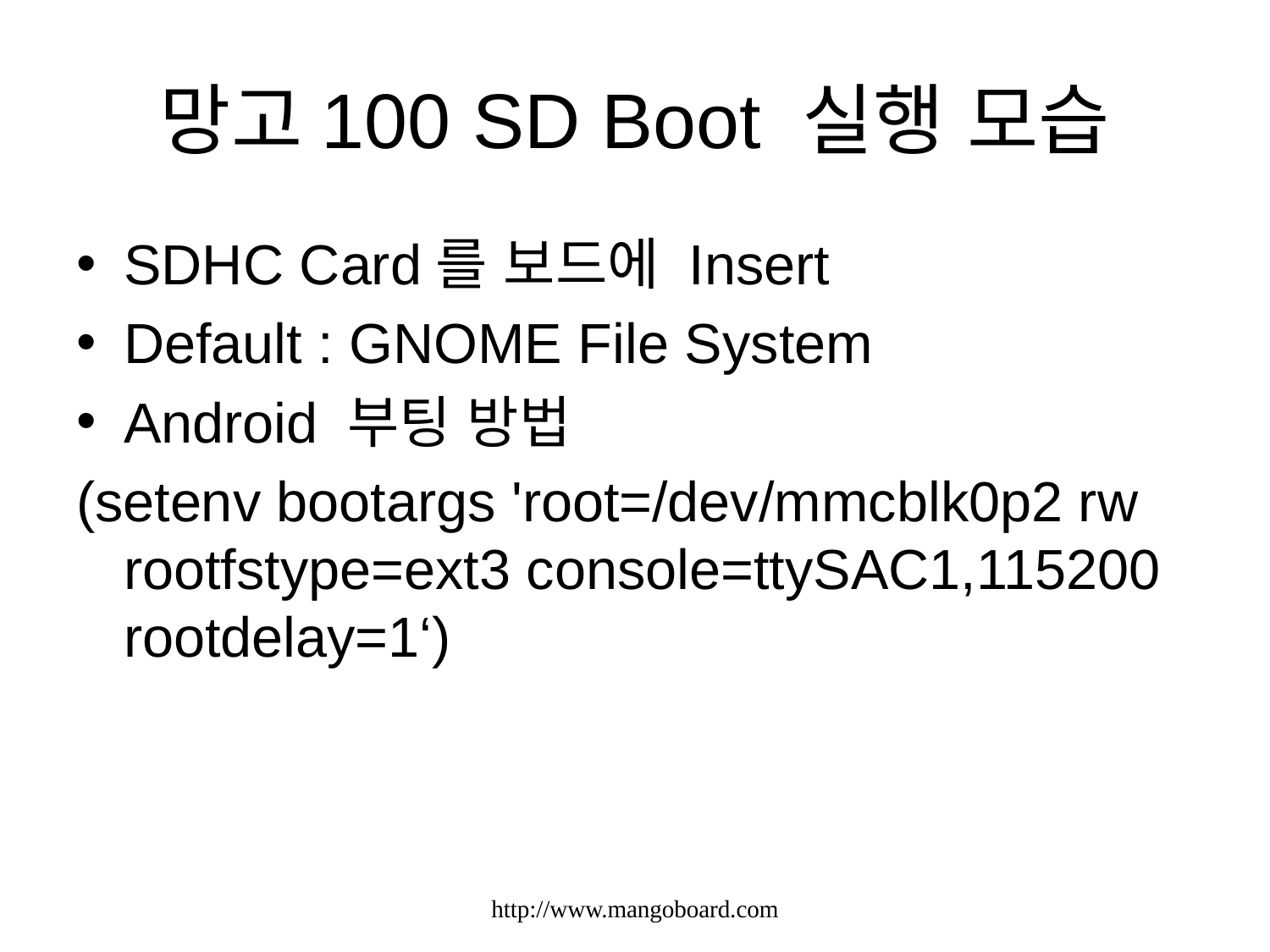

# 망고100 SD Boot 실행 모습
SDHC Card를 보드에 Insert
Default : GNOME File System
Android 부팅 방법
(setenv bootargs 'root=/dev/mmcblk0p2 rw rootfstype=ext3 console=ttySAC1,115200 rootdelay=1‘)

http://www.mangoboard.com